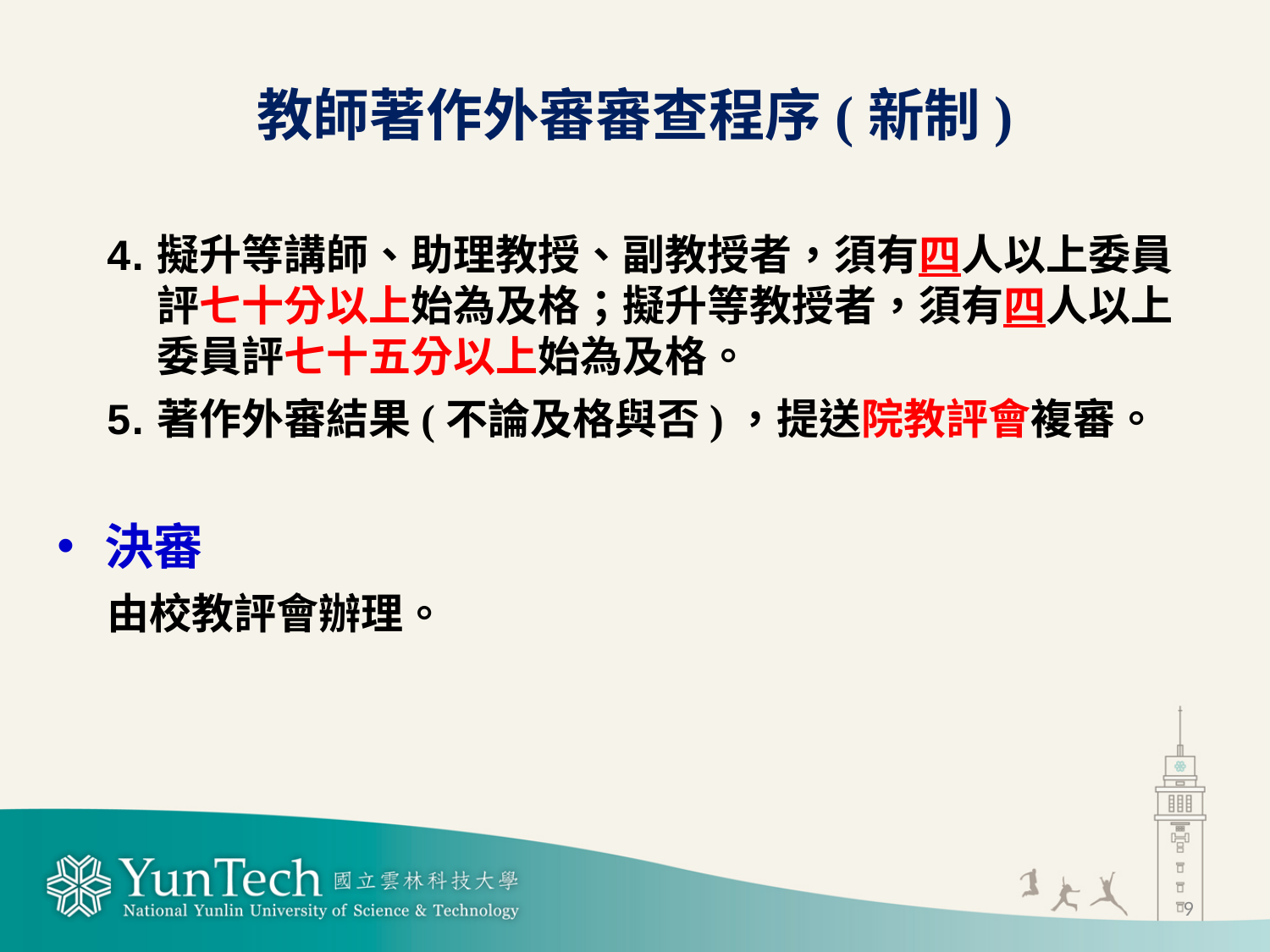

# 教師著作外審審查程序(新制)
擬升等講師、助理教授、副教授者，須有四人以上委員評七十分以上始為及格；擬升等教授者，須有四人以上委員評七十五分以上始為及格。
著作外審結果(不論及格與否)，提送院教評會複審。

決審
由校教評會辦理。
9